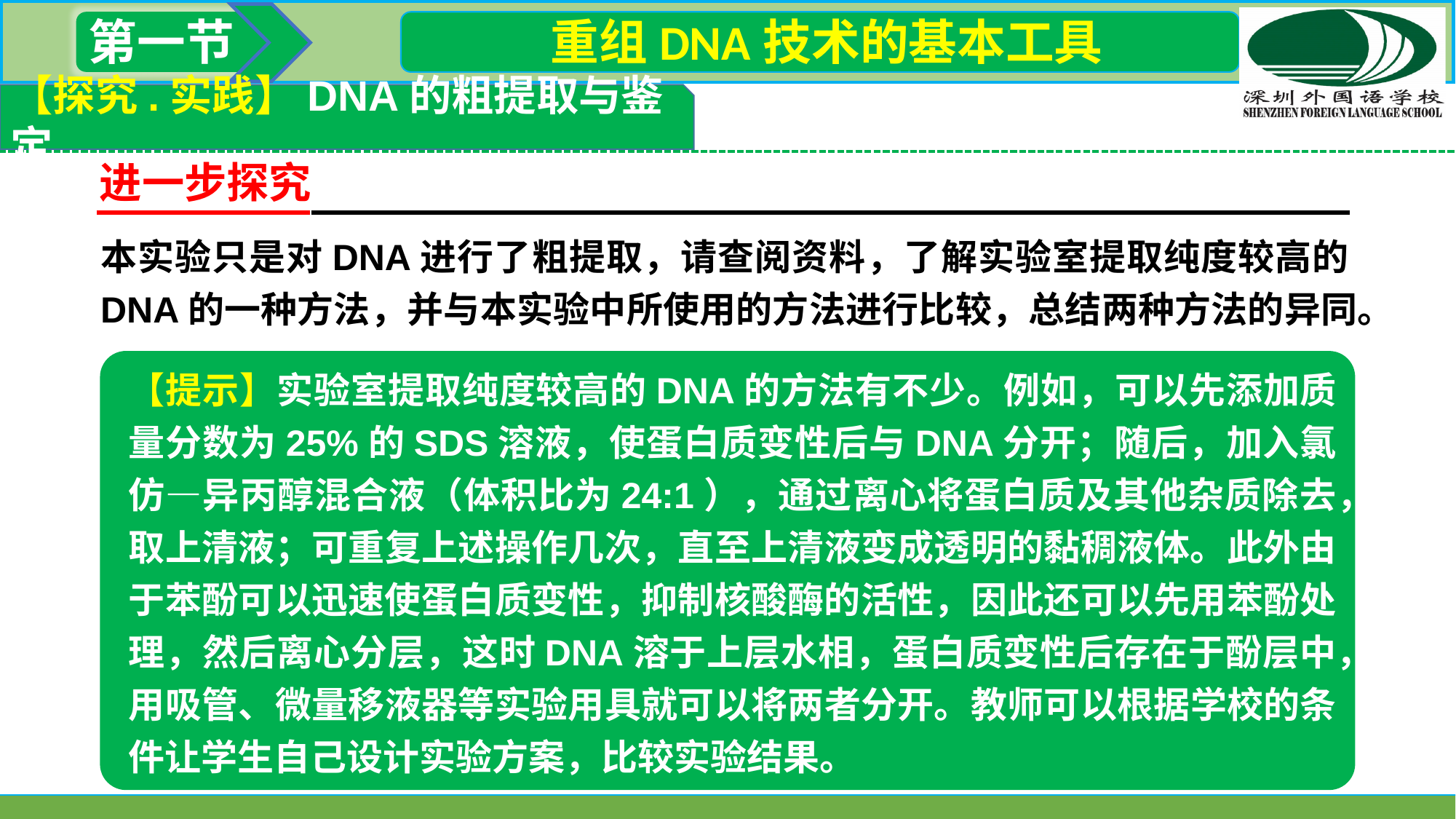

第一节
    重组DNA技术的基本工具
【探究.实践】DNA的粗提取与鉴定
进一步探究
本实验只是对DNA进行了粗提取，请查阅资料，了解实验室提取纯度较高的DNA的一种方法，并与本实验中所使用的方法进行比较，总结两种方法的异同。

【提示】实验室提取纯度较高的DNA的方法有不少。例如，可以先添加质量分数为25%的SDS溶液，使蛋白质变性后与DNA分开；随后，加入氯仿—异丙醇混合液（体积比为24:1），通过离心将蛋白质及其他杂质除去，取上清液；可重复上述操作几次，直至上清液变成透明的黏稠液体。此外由于苯酚可以迅速使蛋白质变性，抑制核酸酶的活性，因此还可以先用苯酚处理，然后离心分层，这时DNA溶于上层水相，蛋白质变性后存在于酚层中，用吸管、微量移液器等实验用具就可以将两者分开。教师可以根据学校的条件让学生自己设计实验方案，比较实验结果。